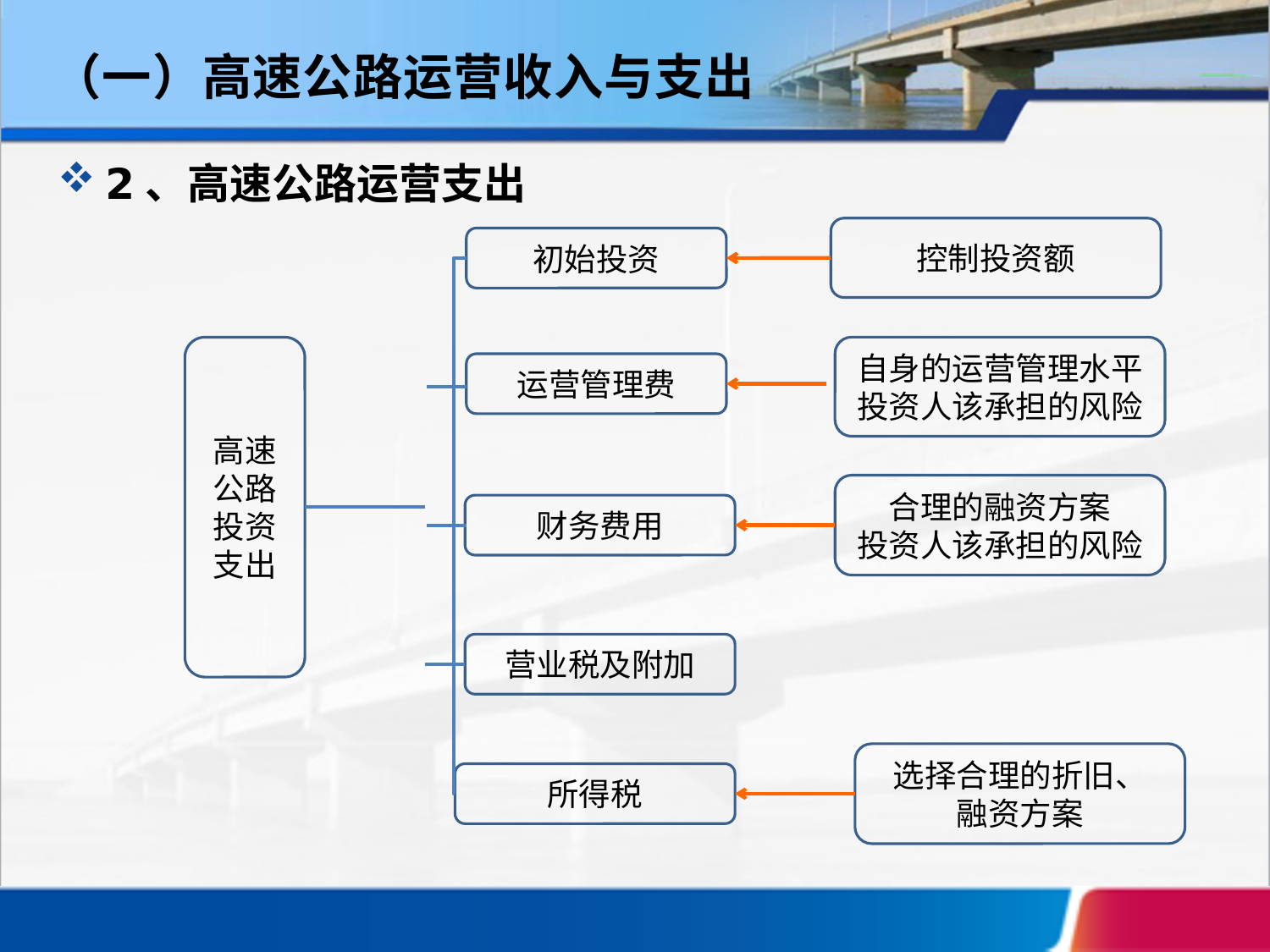

（一）高速公路运营收入与支出
2、高速公路运营支出
控制投资额
初始投资
高速公路投资支出
自身的运营管理水平
投资人该承担的风险
运营管理费
合理的融资方案
投资人该承担的风险
财务费用
营业税及附加
选择合理的折旧、
融资方案
所得税